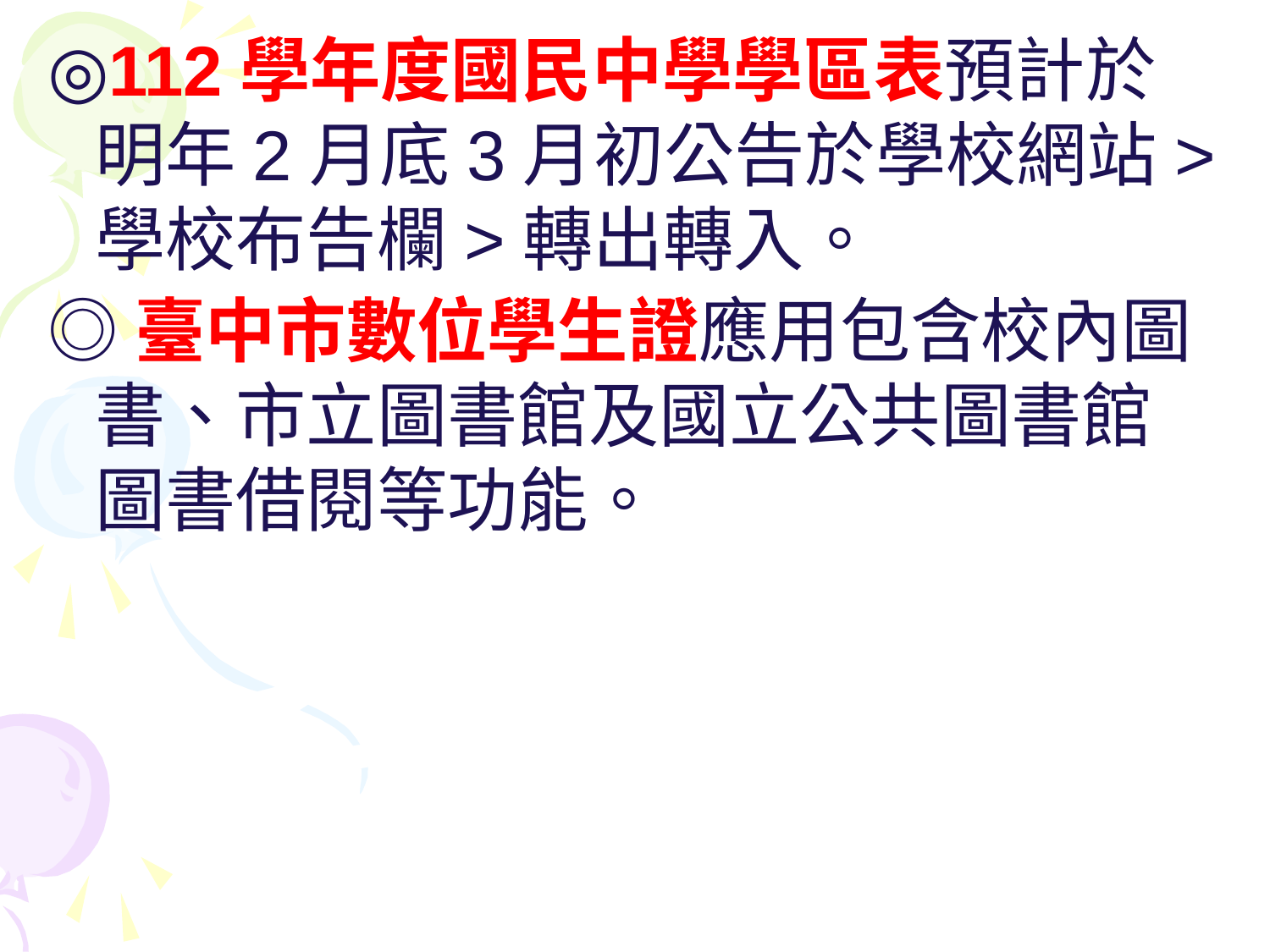

◎112學年度國民中學學區表預計於明年2月底3月初公告於學校網站>學校布告欄>轉出轉入。
◎臺中市數位學生證應用包含校內圖書、市立圖書館及國立公共圖書館圖書借閱等功能。